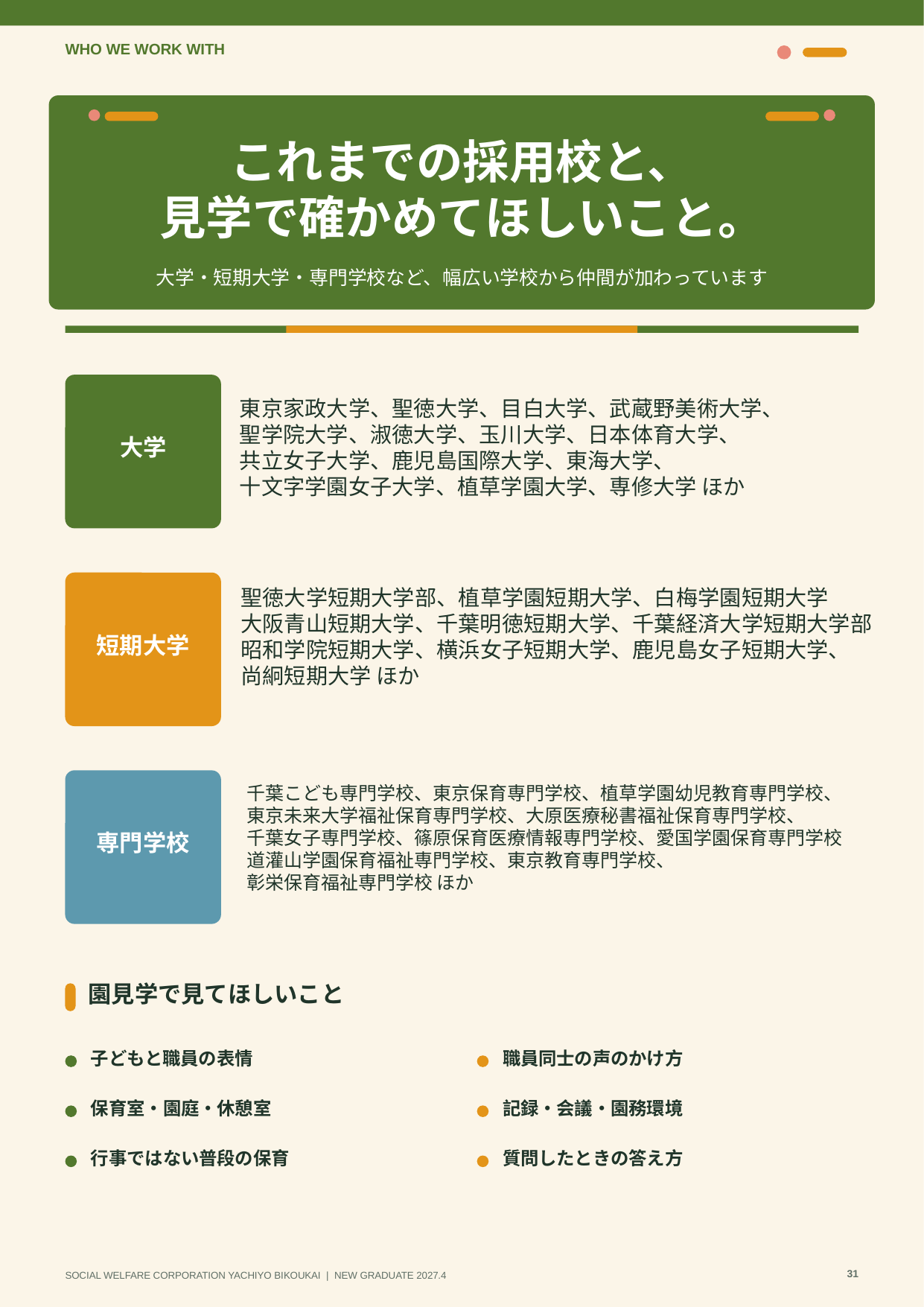

WHO WE WORK WITH

これまでの採用校と、
見学で確かめてほしいこと。
大学・短期大学・専門学校など、幅広い学校から仲間が加わっています

東京家政大学、聖徳大学、目白大学、武蔵野美術大学、
聖学院大学、淑徳大学、玉川大学、日本体育大学、
共立女子大学、鹿児島国際大学、東海大学、
十文字学園女子大学、植草学園大学、専修大学 ほか
大学

聖徳大学短期大学部、植草学園短期大学、白梅学園短期大学
大阪青山短期大学、千葉明徳短期大学、千葉経済大学短期大学部
昭和学院短期大学、横浜女子短期大学、鹿児島女子短期大学、
尚絅短期大学 ほか
短期大学

千葉こども専門学校、東京保育専門学校、植草学園幼児教育専門学校、
東京未来大学福祉保育専門学校、大原医療秘書福祉保育専門学校、
千葉女子専門学校、篠原保育医療情報専門学校、愛国学園保育専門学校
道灌山学園保育福祉専門学校、東京教育専門学校、
彰栄保育福祉専門学校 ほか
専門学校
園見学で見てほしいこと

子どもと職員の表情
職員同士の声のかけ方

保育室・園庭・休憩室
記録・会議・園務環境

行事ではない普段の保育
質問したときの答え方

31
SOCIAL WELFARE CORPORATION YACHIYO BIKOUKAI  |  NEW GRADUATE 2027.4